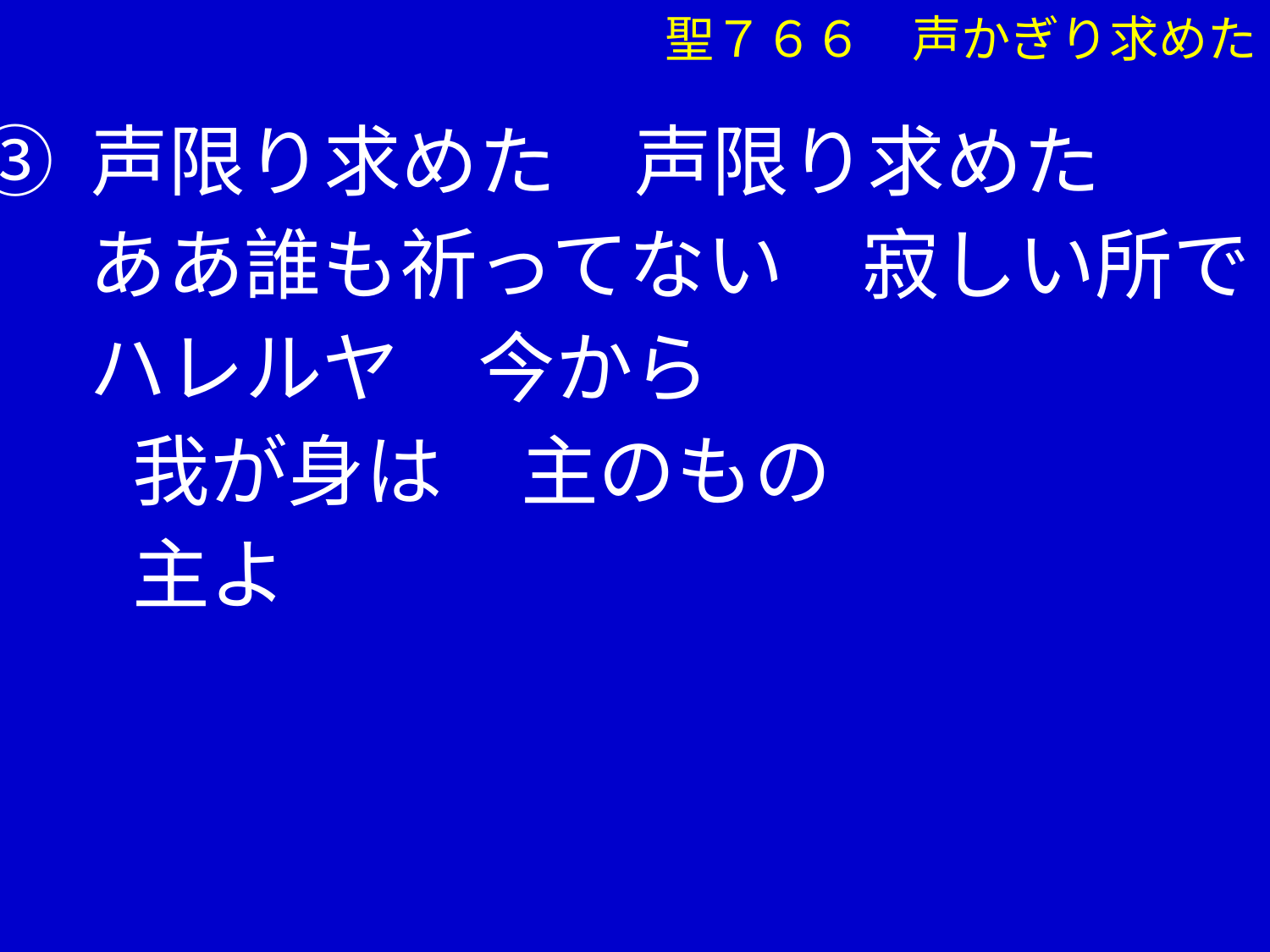

聖７６６　声かぎり求めた
③ 声限り求めた　声限り求めた
　  ああ誰も祈ってない　寂しい所で
　  ハレルヤ　今から
　　我が身は　主のもの
　　主よ